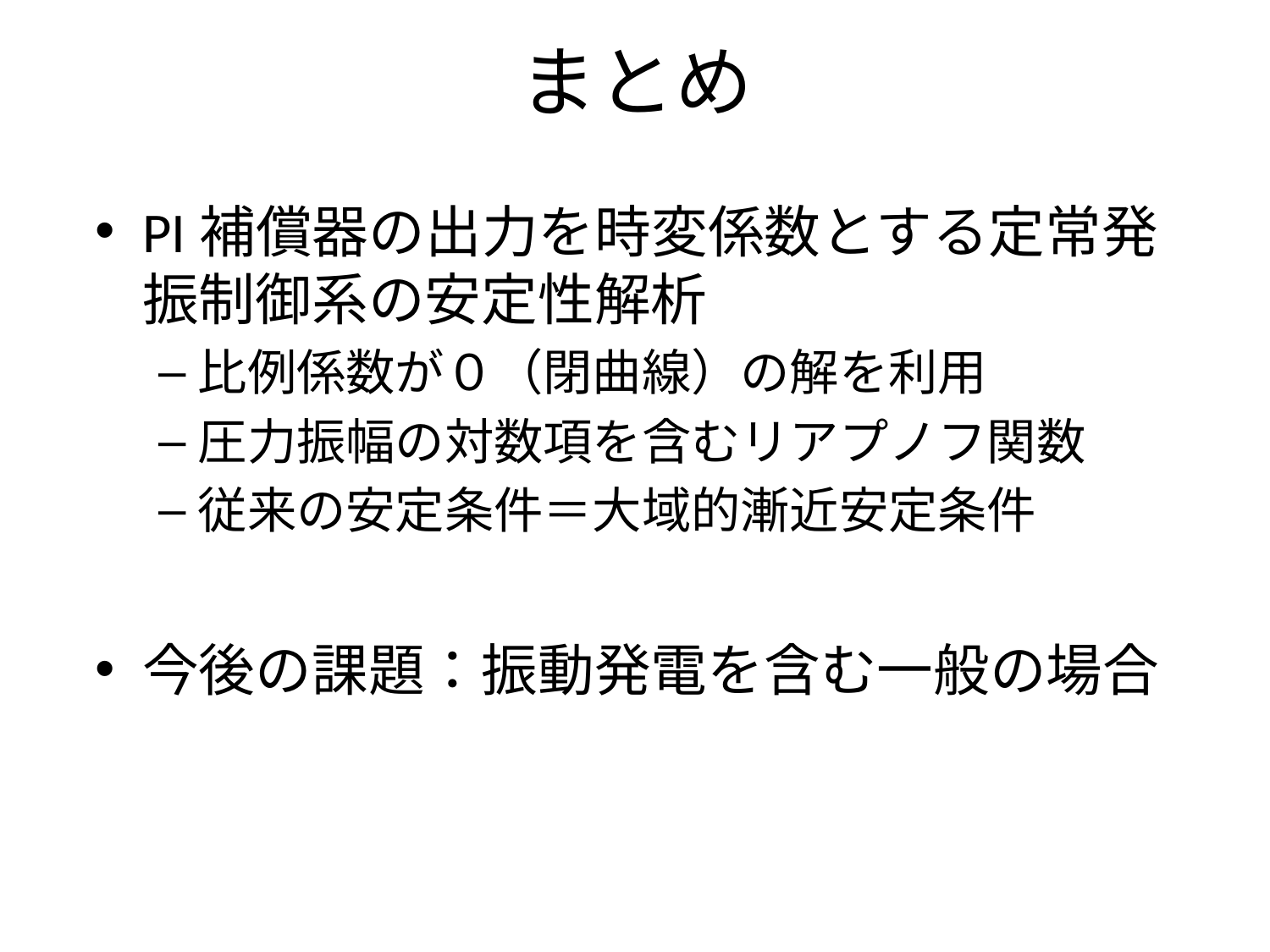

# まとめ
PI補償器の出力を時変係数とする定常発振制御系の安定性解析
比例係数が０（閉曲線）の解を利用
圧力振幅の対数項を含むリアプノフ関数
従来の安定条件＝大域的漸近安定条件

今後の課題：振動発電を含む一般の場合